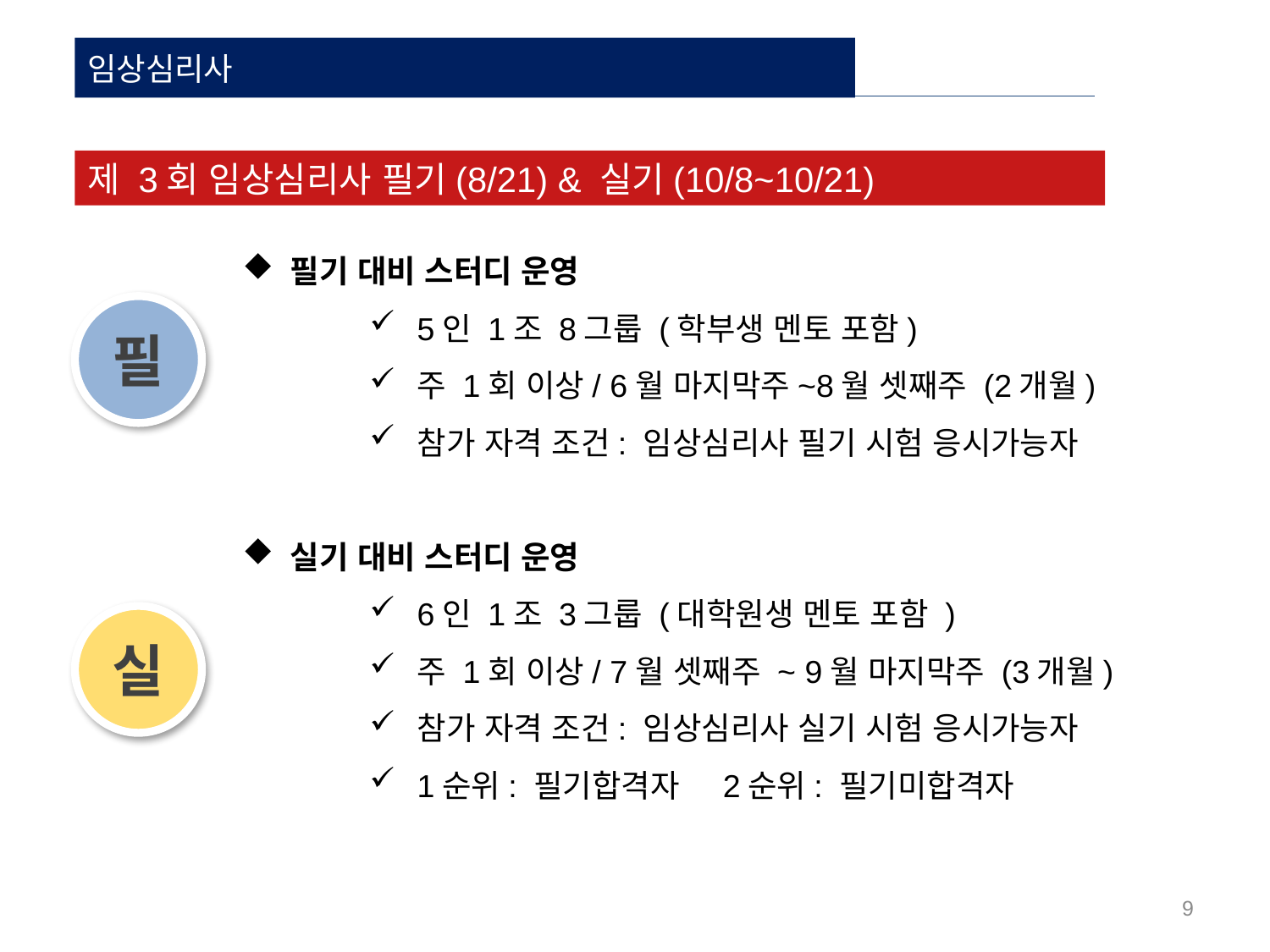

임상심리사
제 3회 임상심리사 필기(8/21) & 실기(10/8~10/21)
필기 대비 스터디 운영
5인 1조 8그룹 (학부생 멘토 포함)
주 1회 이상/ 6월 마지막주~8월 셋째주 (2개월)
참가 자격 조건: 임상심리사 필기 시험 응시가능자

실기 대비 스터디 운영
6인 1조 3그룹 (대학원생 멘토 포함 )
주 1회 이상/ 7월 셋째주 ~ 9월 마지막주 (3개월)
참가 자격 조건: 임상심리사 실기 시험 응시가능자
1순위: 필기합격자    2순위: 필기미합격자
필
실
9